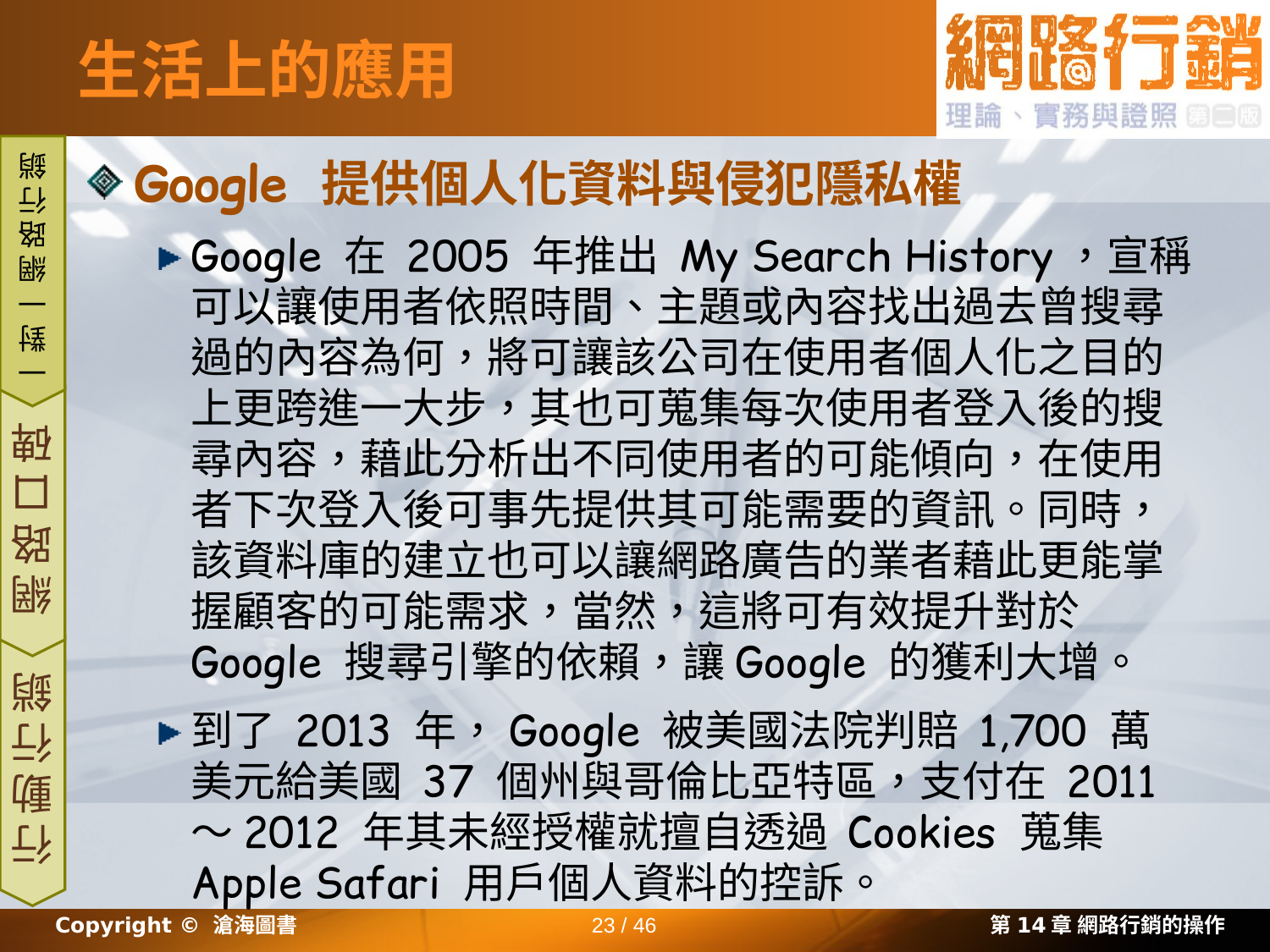

# 生活上的應用
Google 提供個人化資料與侵犯隱私權
Google 在 2005 年推出 My Search History，宣稱可以讓使用者依照時間、主題或內容找出過去曾搜尋過的內容為何，將可讓該公司在使用者個人化之目的上更跨進一大步，其也可蒐集每次使用者登入後的搜尋內容，藉此分析出不同使用者的可能傾向，在使用者下次登入後可事先提供其可能需要的資訊。同時，該資料庫的建立也可以讓網路廣告的業者藉此更能掌握顧客的可能需求，當然，這將可有效提升對於 Google 搜尋引擎的依賴，讓Google 的獲利大增。
到了 2013 年，Google 被美國法院判賠 1,700 萬美元給美國 37 個州與哥倫比亞特區，支付在 2011～2012 年其未經授權就擅自透過 Cookies 蒐集 Apple Safari 用戶個人資料的控訴。
一對一網路行銷
網路口碑
行動行銷
Copyright © 滄海圖書
23 / 46
第14章 網路行銷的操作